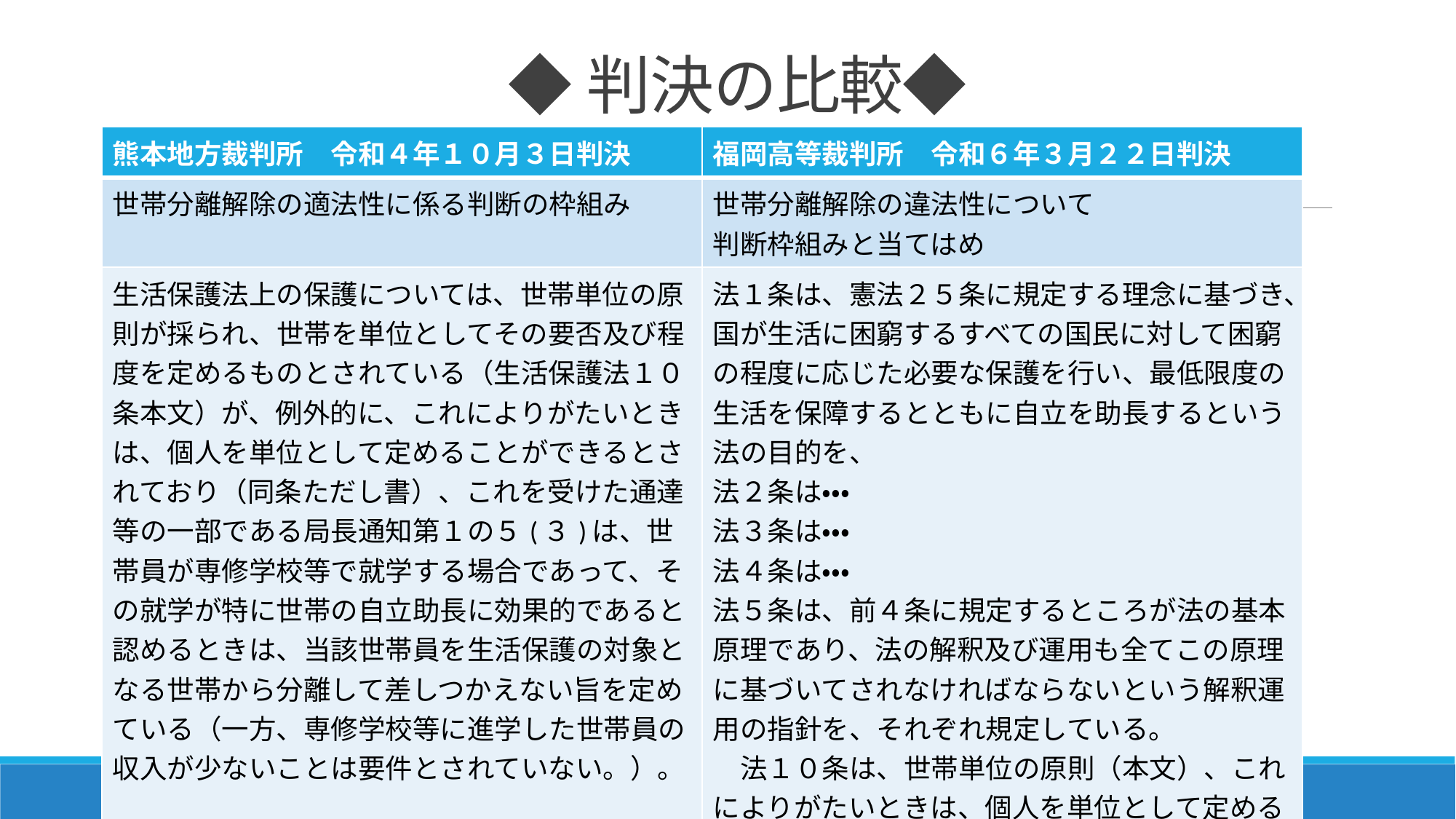

# ◆判決の比較◆
| 熊本地方裁判所　令和４年１０月３日判決 | 福岡高等裁判所　令和６年３月２２日判決 |
| --- | --- |
| 世帯分離解除の適法性に係る判断の枠組み | 世帯分離解除の違法性について 判断枠組みと当てはめ |
| 生活保護法上の保護については、世帯単位の原則が採られ、世帯を単位としてその要否及び程度を定めるものとされている（生活保護法１０条本文）が、例外的に、これによりがたいときは、個人を単位として定めることができるとされており（同条ただし書）、これを受けた通達等の一部である局長通知第１の５(３)は、世帯員が専修学校等で就学する場合であって、その就学が特に世帯の自立助長に効果的であると認めるときは、当該世帯員を生活保護の対象となる世帯から分離して差しつかえない旨を定めている（一方、専修学校等に進学した世帯員の収入が少ないことは要件とされていない。）。 | 法１条は、憲法２５条に規定する理念に基づき、国が生活に困窮するすべての国民に対して困窮の程度に応じた必要な保護を行い、最低限度の生活を保障するとともに自立を助長するという法の目的を、 法２条は・・・ 法３条は・・・ 法４条は・・・ 法５条は、前４条に規定するところが法の基本原理であり、法の解釈及び運用も全てこの原理に基づいてされなければならないという解釈運用の指針を、それぞれ規定している。 　法１０条は、世帯単位の原則（本文）、これによりがたいときは、個人を単位として定める（ただし書） |